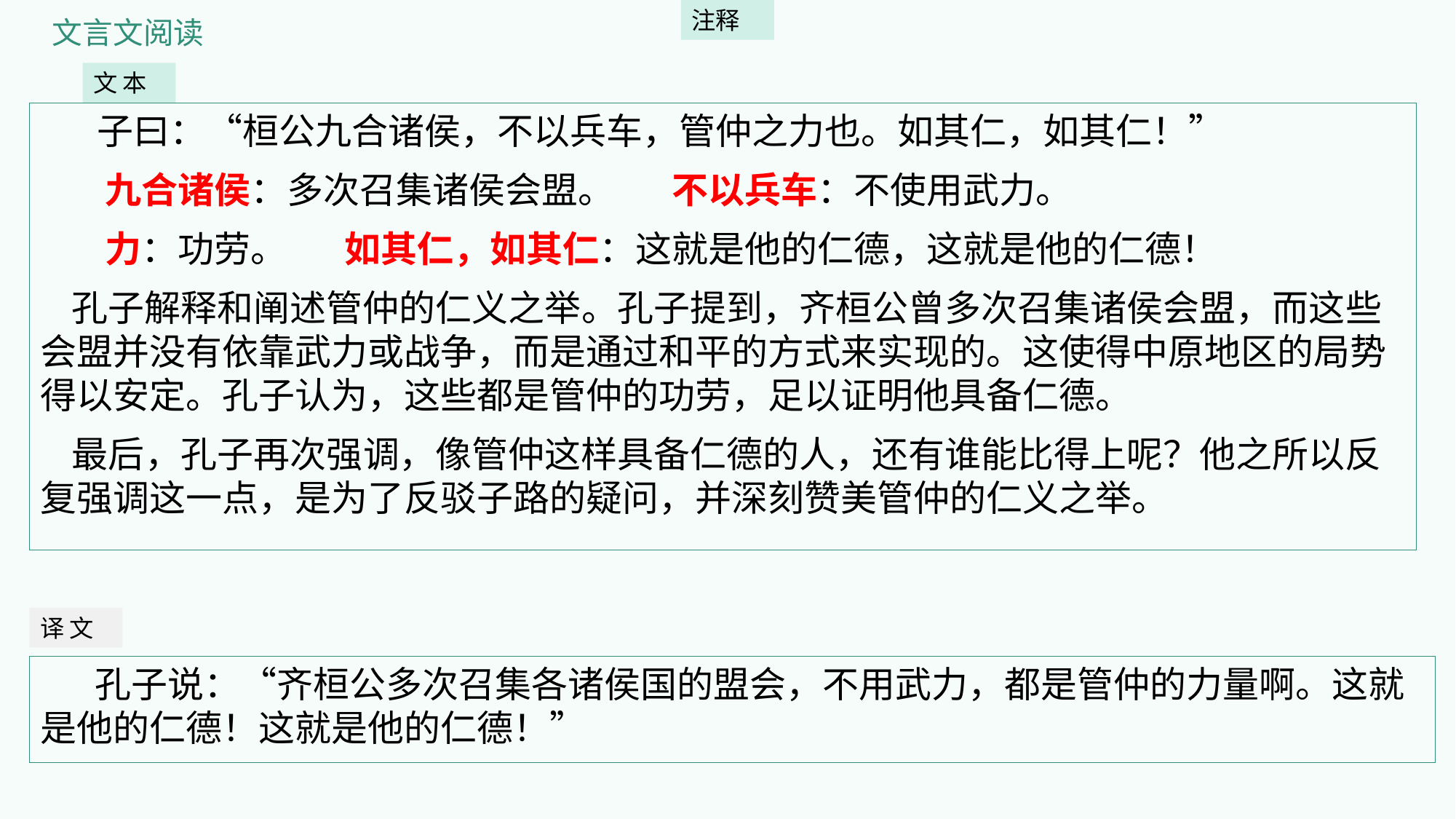

注释
文言文阅读
文 本
  子曰：“桓公九合诸侯，不以兵车，管仲之力也。如其仁，如其仁！”
   九合诸侯：多次召集诸侯会盟。       不以兵车：不使用武力。
   力：功劳。       如其仁，如其仁：这就是他的仁德，这就是他的仁德！
孔子解释和阐述管仲的仁义之举。孔子提到，齐桓公曾多次召集诸侯会盟，而这些会盟并没有依靠武力或战争，而是通过和平的方式来实现的。这使得中原地区的局势得以安定。孔子认为，这些都是管仲的功劳，足以证明他具备仁德。
最后，孔子再次强调，像管仲这样具备仁德的人，还有谁能比得上呢？他之所以反复强调这一点，是为了反驳子路的疑问，并深刻赞美管仲的仁义之举。

译 文
孔子说：“齐桓公多次召集各诸侯国的盟会，不用武力，都是管仲的力量啊。这就是他的仁德！这就是他的仁德！”